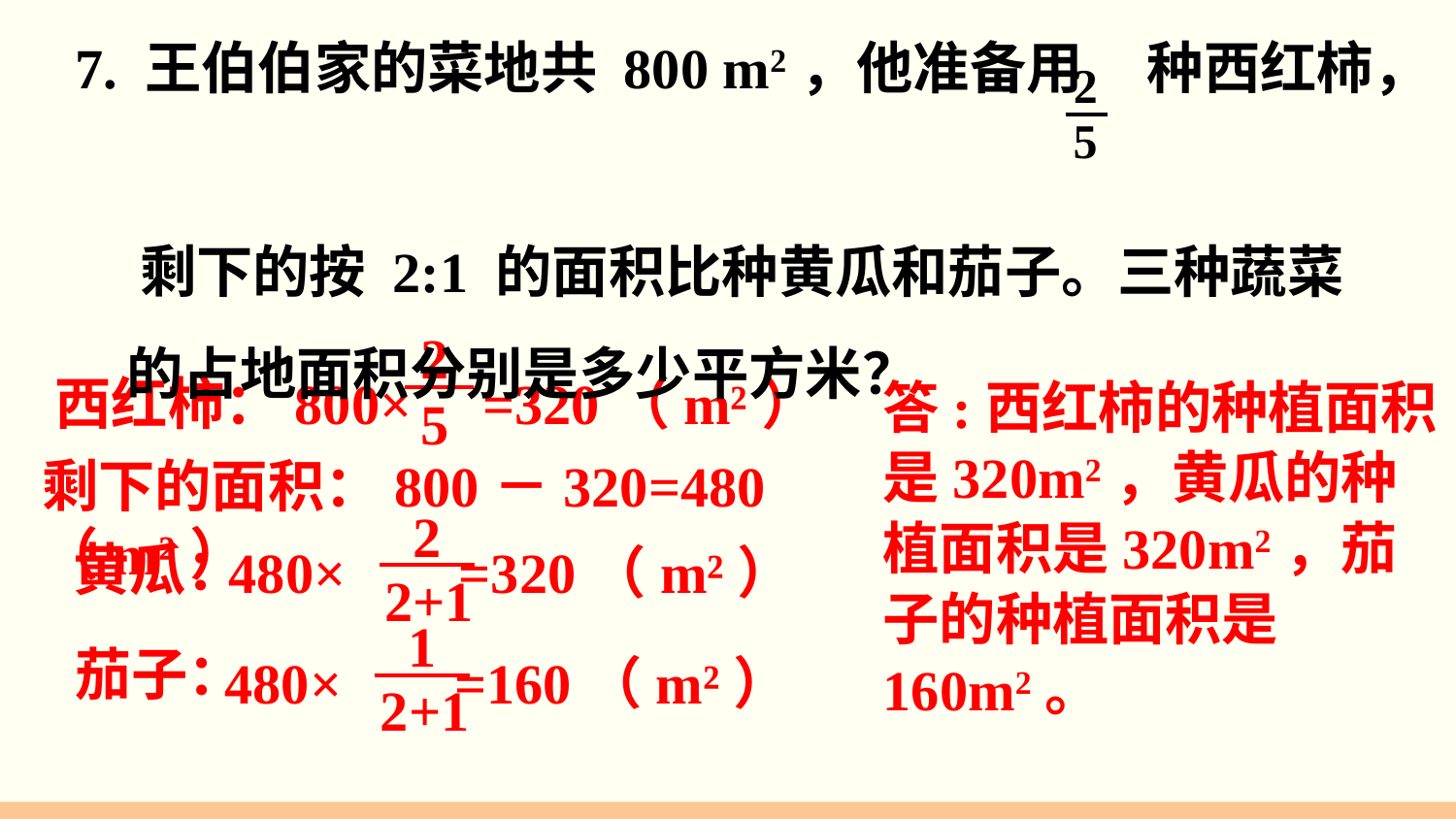

2
5
7. 王伯伯家的菜地共 800 m2，他准备用     种西红柿，
    剩下的按 2:1 的面积比种黄瓜和茄子。三种蔬菜
   的占地面积分别是多少平方米？
2
5
 西红柿：800×     =320（m²）
答:西红柿的种植面积是320m2，黄瓜的种植面积是320m2，茄子的种植面积是160m2。
剩下的面积：800－320=480（m²）
 2
2+1
480×        =320（m²）
黄瓜：
 1
2+1
480×        =160（m²）
茄子：